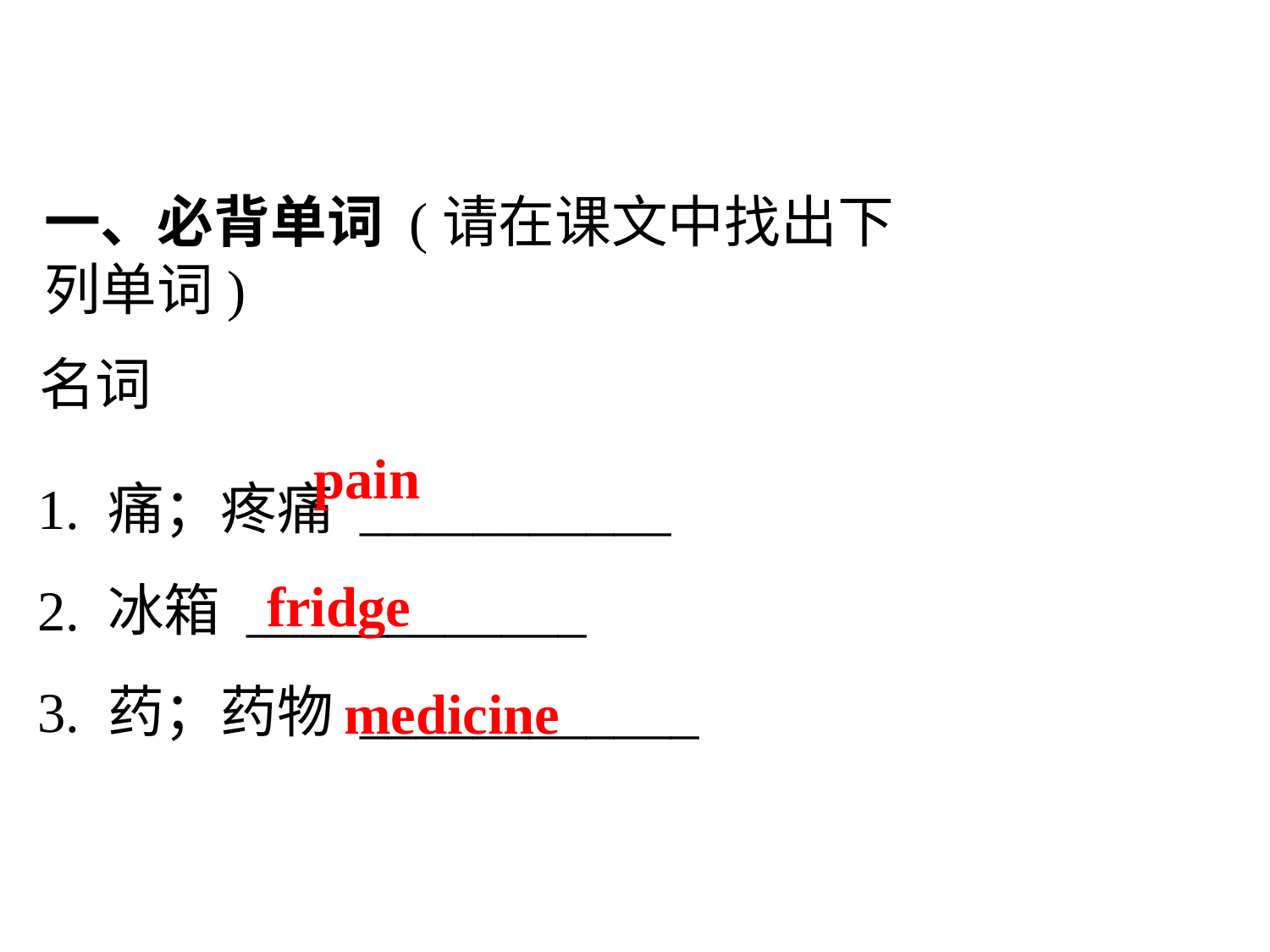

课 前 预 习
一、必背单词 (请在课文中找出下列单词)
名词
1. 痛；疼痛 ___________
2. 冰箱 ____________
3. 药；药物 ____________
pain
fridge
medicine